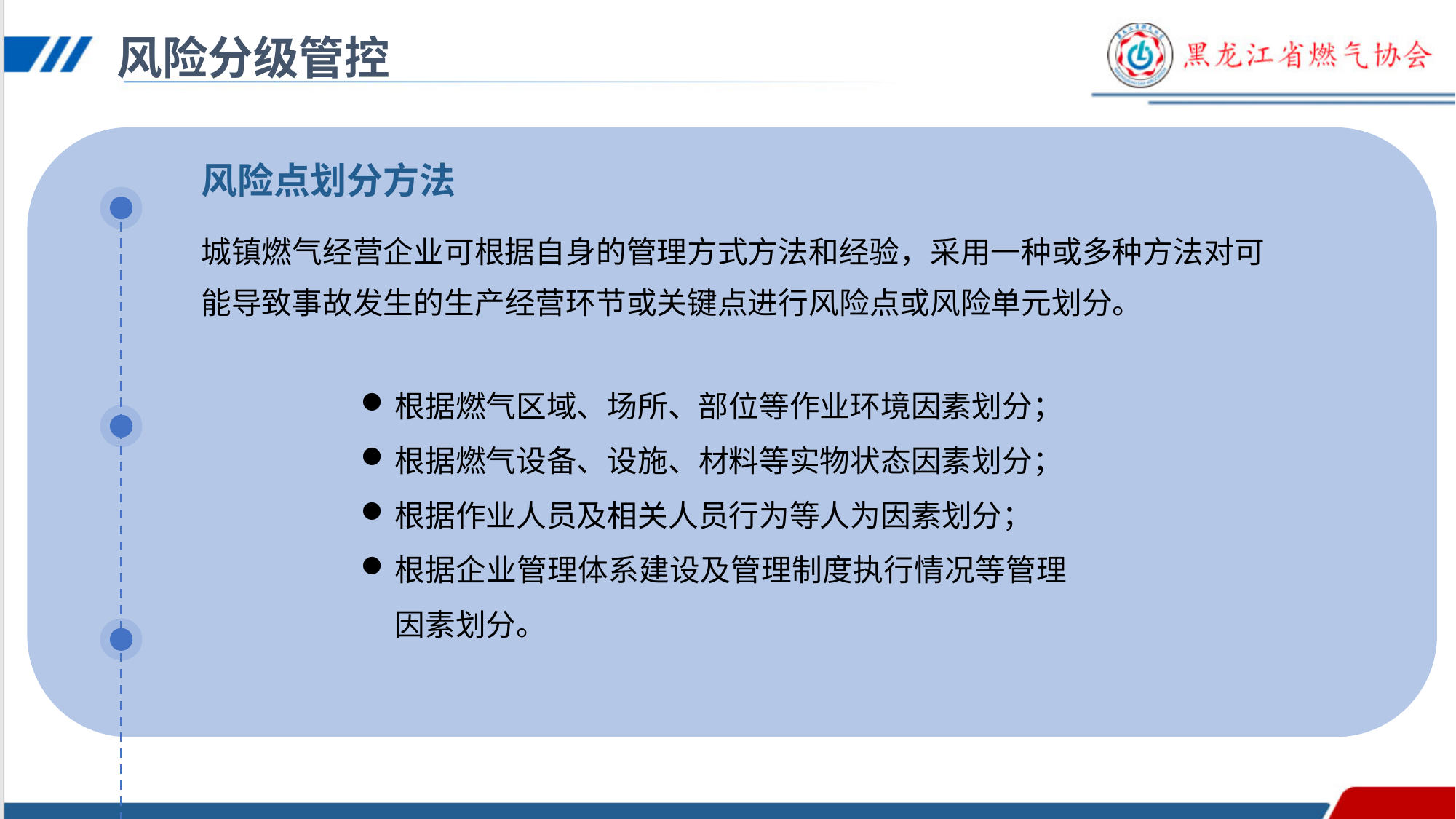

风险分级管控

风险点划分方法

城镇燃气经营企业可根据自身的管理方式方法和经验，采用一种或多种方法对可能导致事故发生的生产经营环节或关键点进行风险点或风险单元划分。
根据燃气区域、场所、部位等作业环境因素划分；
根据燃气设备、设施、材料等实物状态因素划分；
根据作业人员及相关人员行为等人为因素划分；
根据企业管理体系建设及管理制度执行情况等管理因素划分。